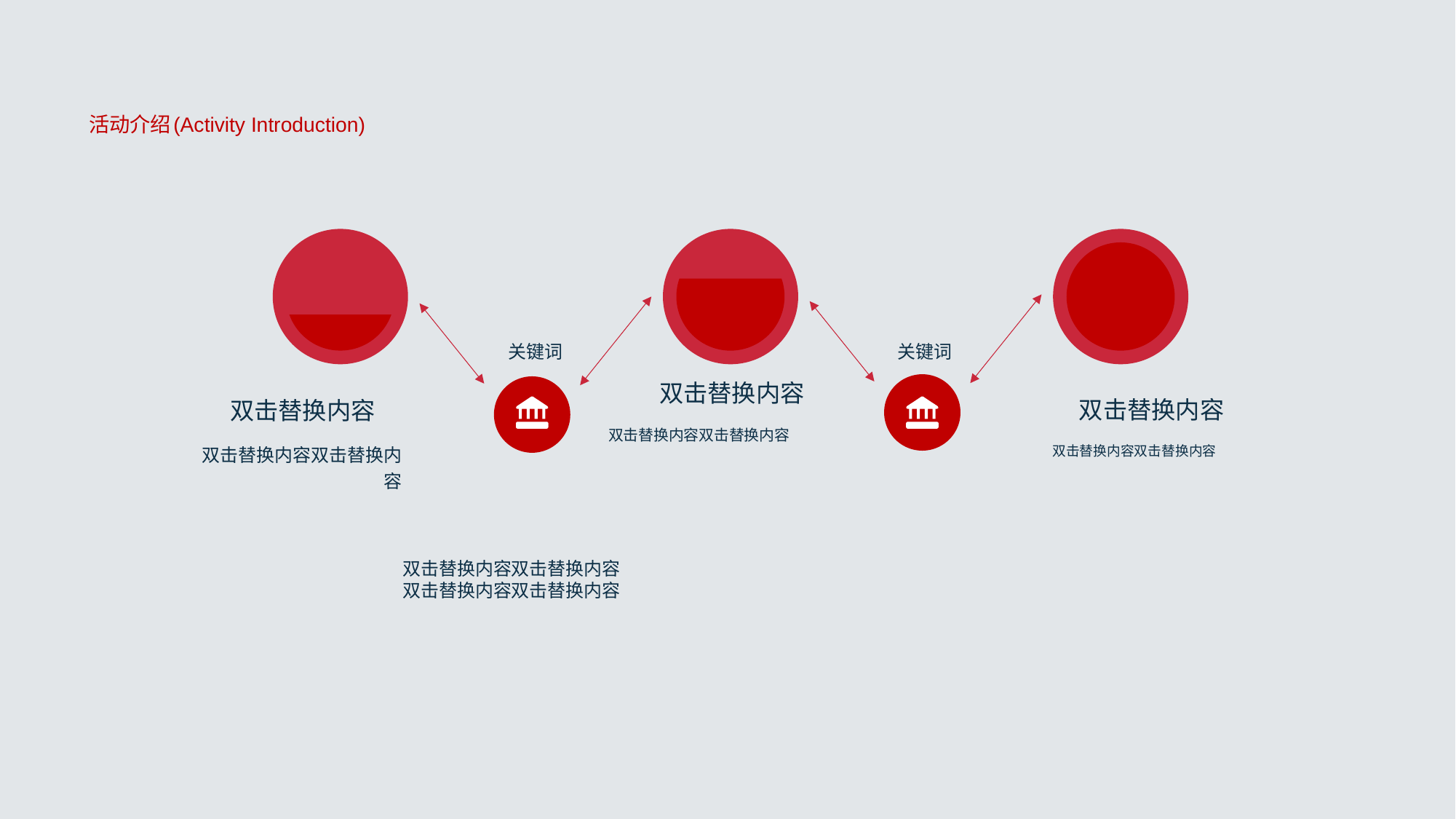

# 活动介绍(Activity Introduction)

关键词
关键词
双击替换内容
双击替换内容双击替换内容
双击替换内容
双击替换内容

双击替换内容双击替换内容
双击替换内容双击替换内容
双击替换内容双击替换内容
双击替换内容双击替换内容